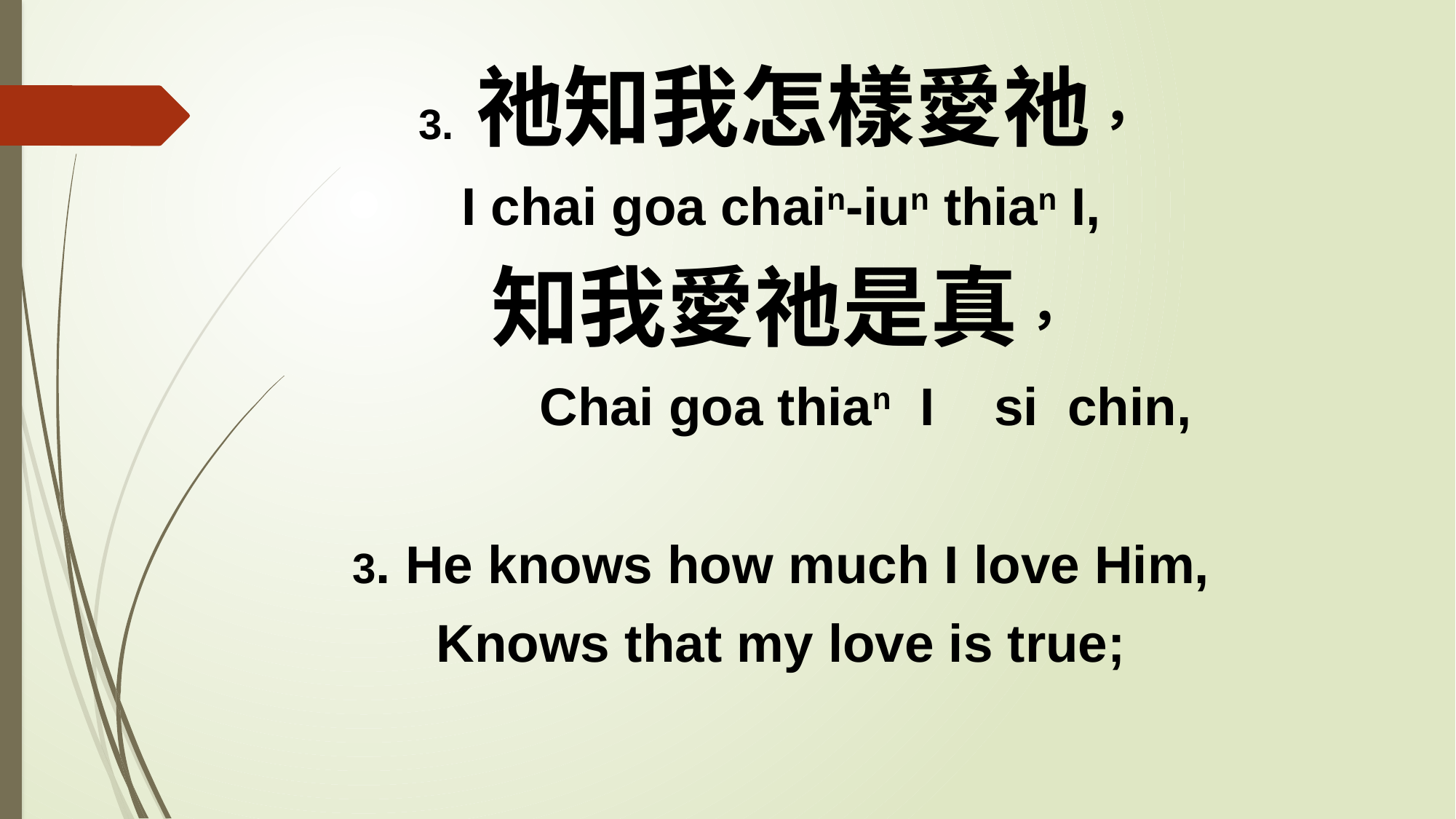

3. 祂知我怎樣愛祂，
I chai goa chain-iun thian I,
知我愛祂是真，
                     Chai goa thian  I    si  chin,

3. He knows how much I love Him,
Knows that my love is true;